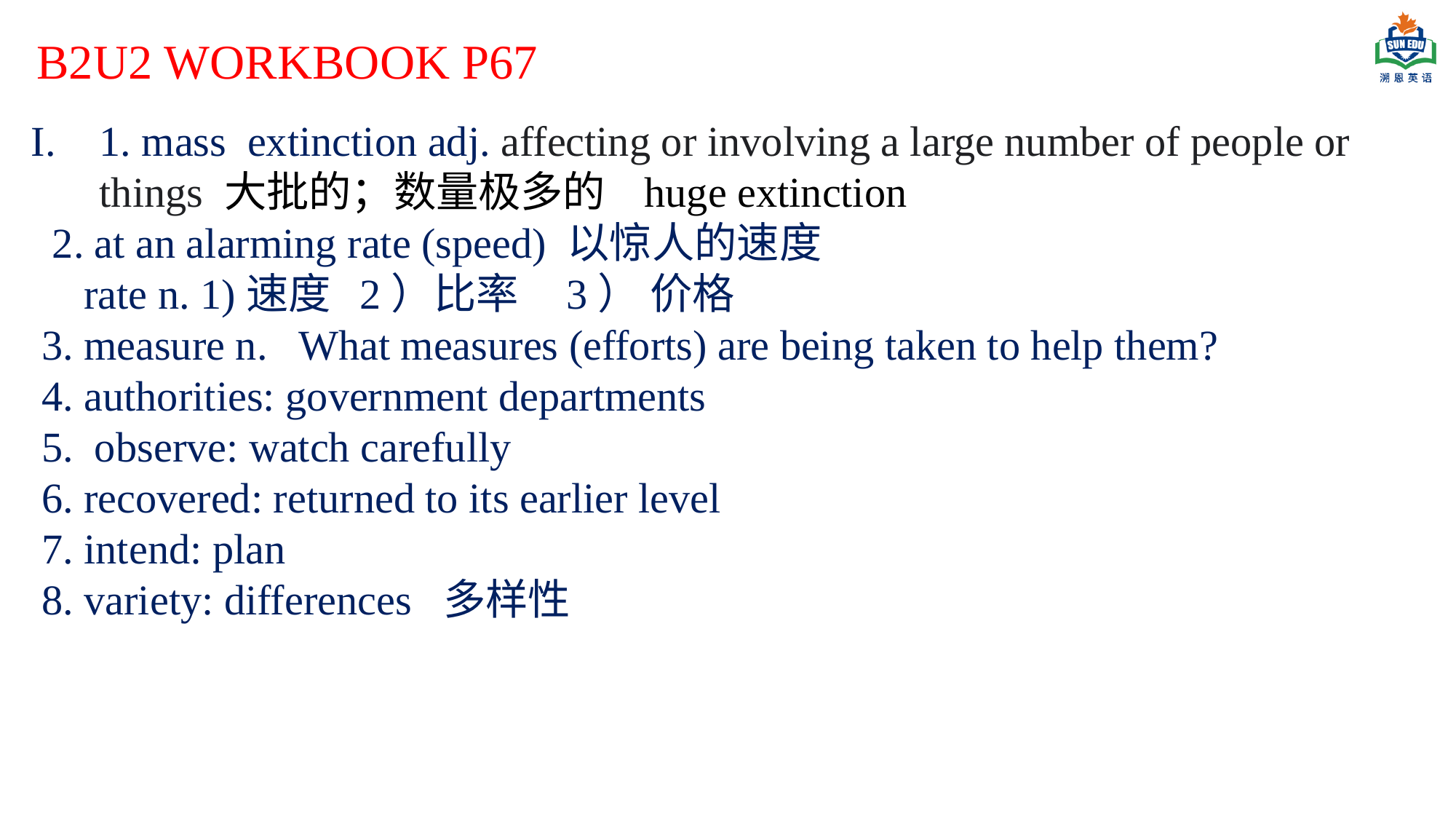

B2U2 WORKBOOK P67
1. mass  extinction adj. affecting or involving a large number of people or things 大批的；数量极多的   huge extinction
  2. at an alarming rate (speed) 以惊人的速度
     rate n. 1)速度  2）比率    3） 价格
 3. measure n.   What measures (efforts) are being taken to help them?
 4. authorities: government departments
 5.  observe: watch carefully
 6. recovered: returned to its earlier level
 7. intend: plan
 8. variety: differences  多样性